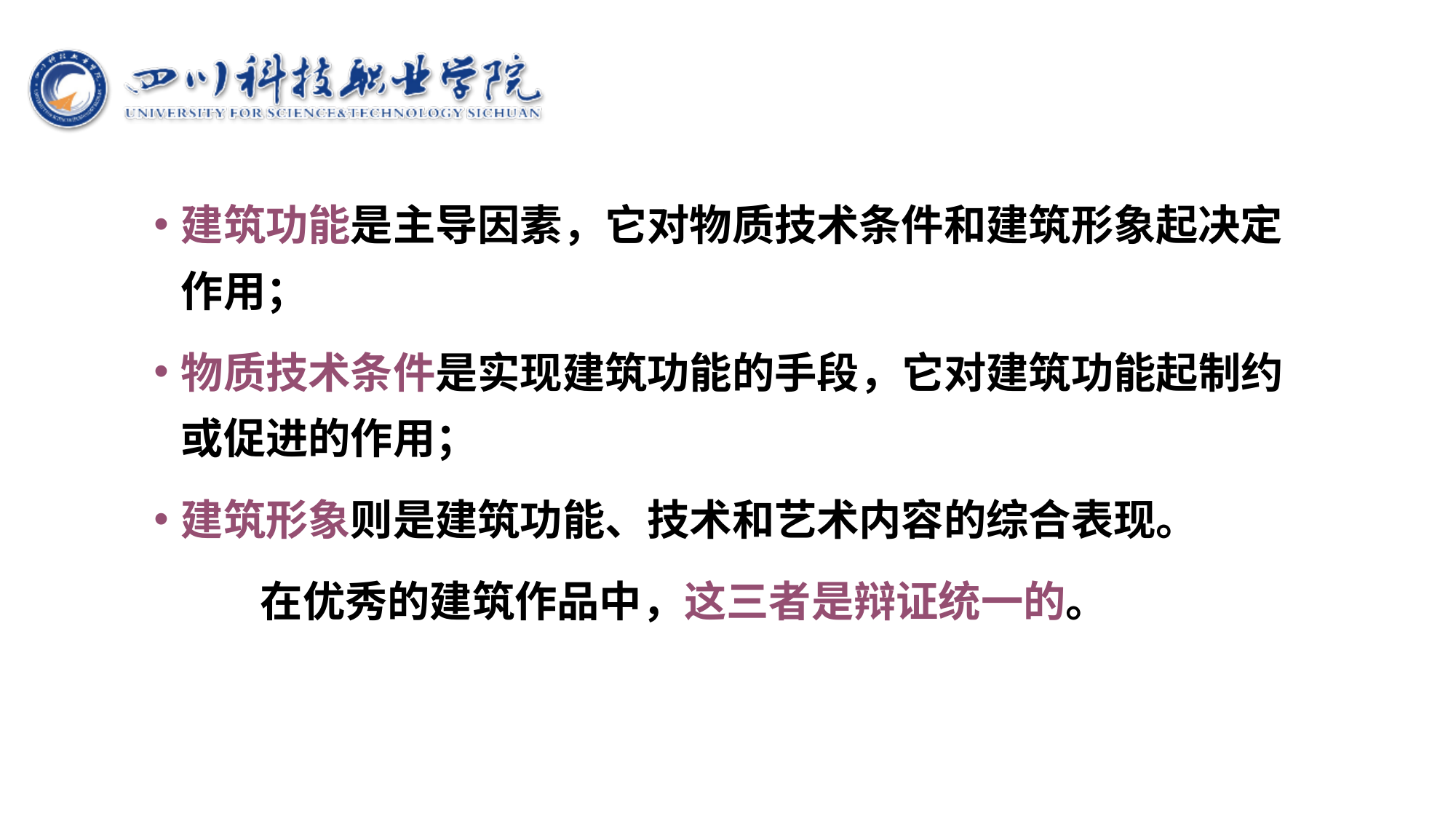

建筑功能是主导因素，它对物质技术条件和建筑形象起决定作用；
物质技术条件是实现建筑功能的手段，它对建筑功能起制约或促进的作用；
建筑形象则是建筑功能、技术和艺术内容的综合表现。
          在优秀的建筑作品中，这三者是辩证统一的。